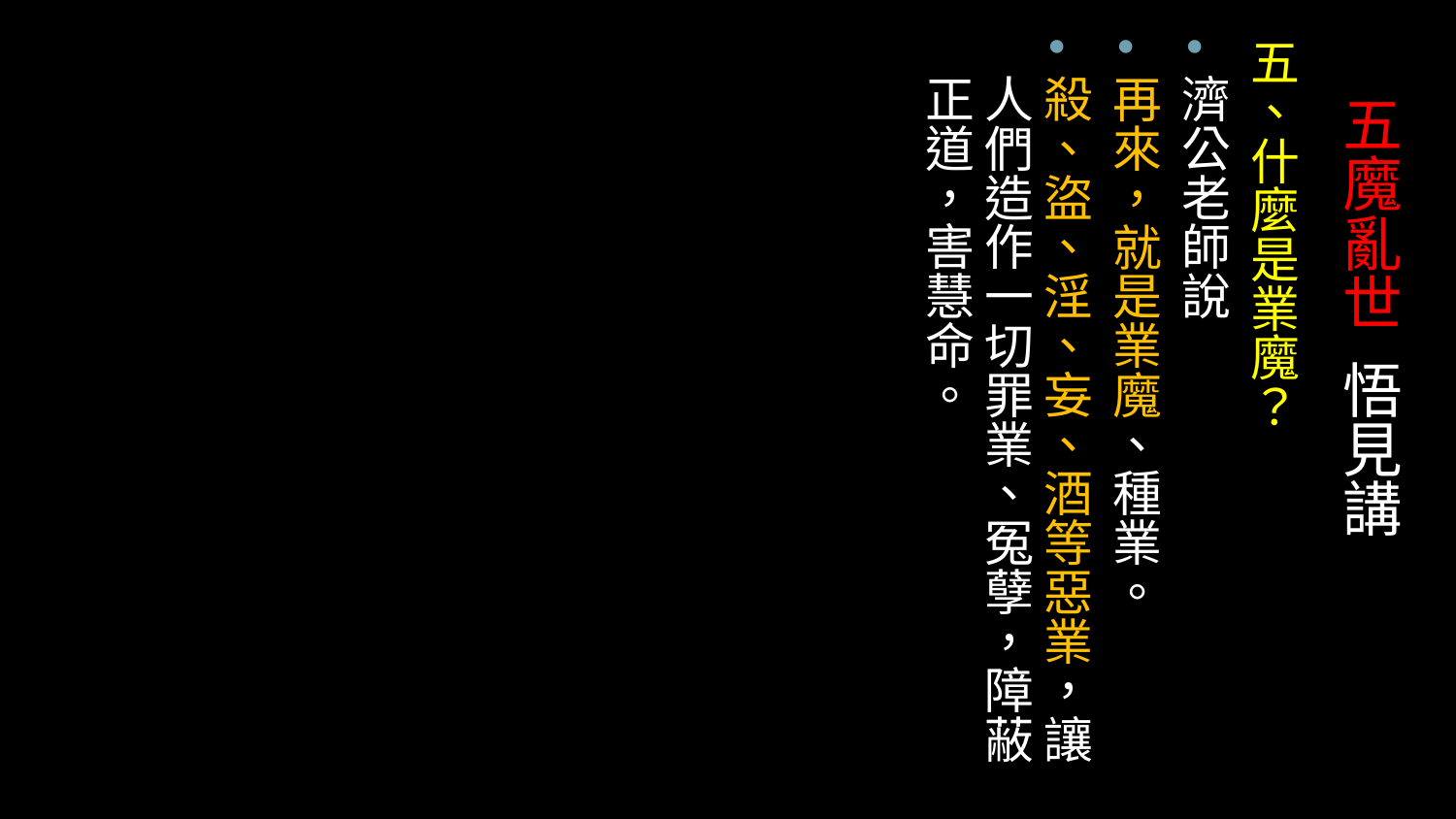

五、什麼是業魔？
濟公老師說
再來，就是業魔、種業。
殺、盜、淫、妄、酒等惡業，讓人們造作一切罪業、冤孽，障蔽正道，害慧命。

# 五魔亂世  悟見講